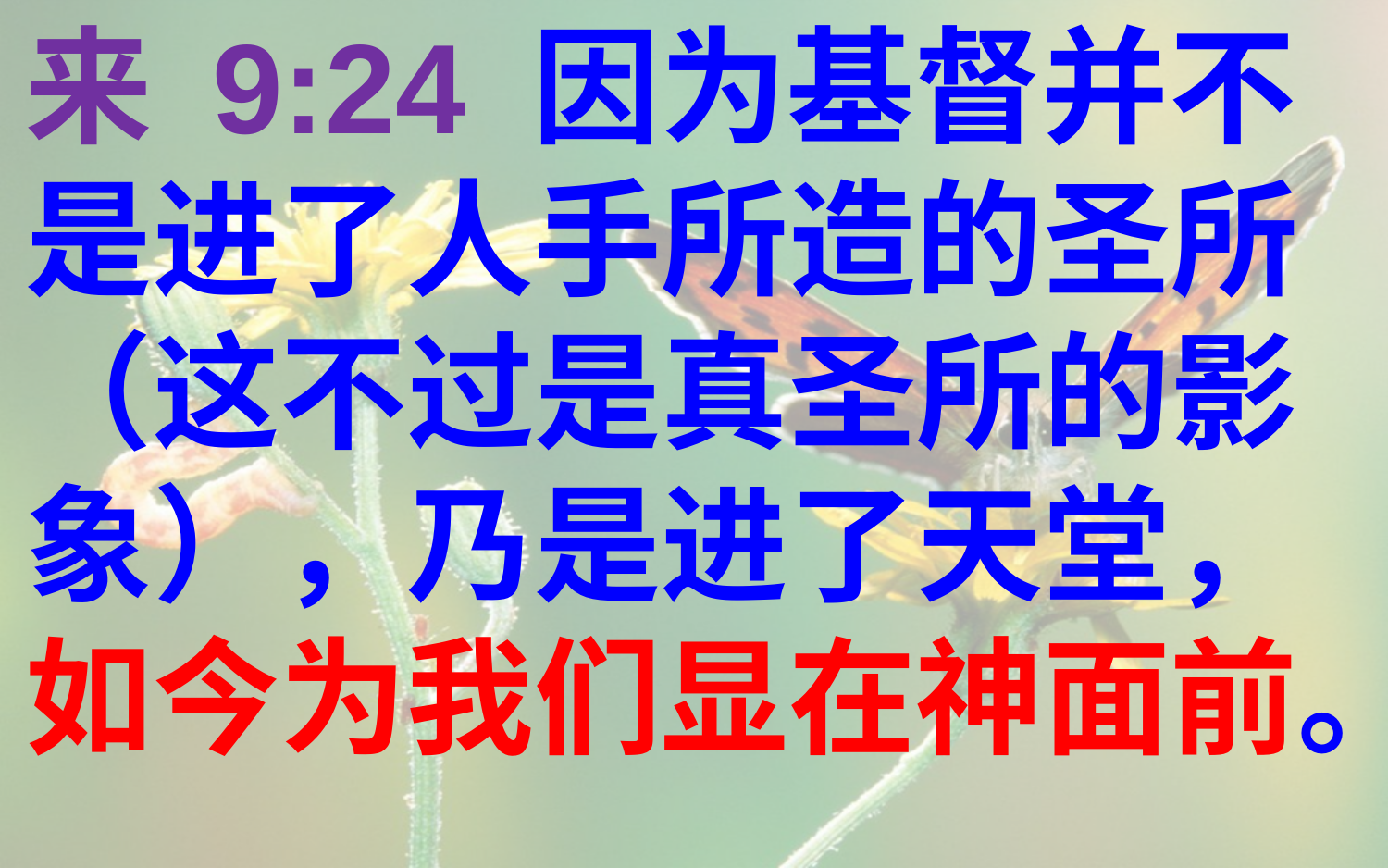

来 9:24 因为基督并不是进了人手所造的圣所（这不过是真圣所的影象），乃是进了天堂，如今为我们显在神面前。